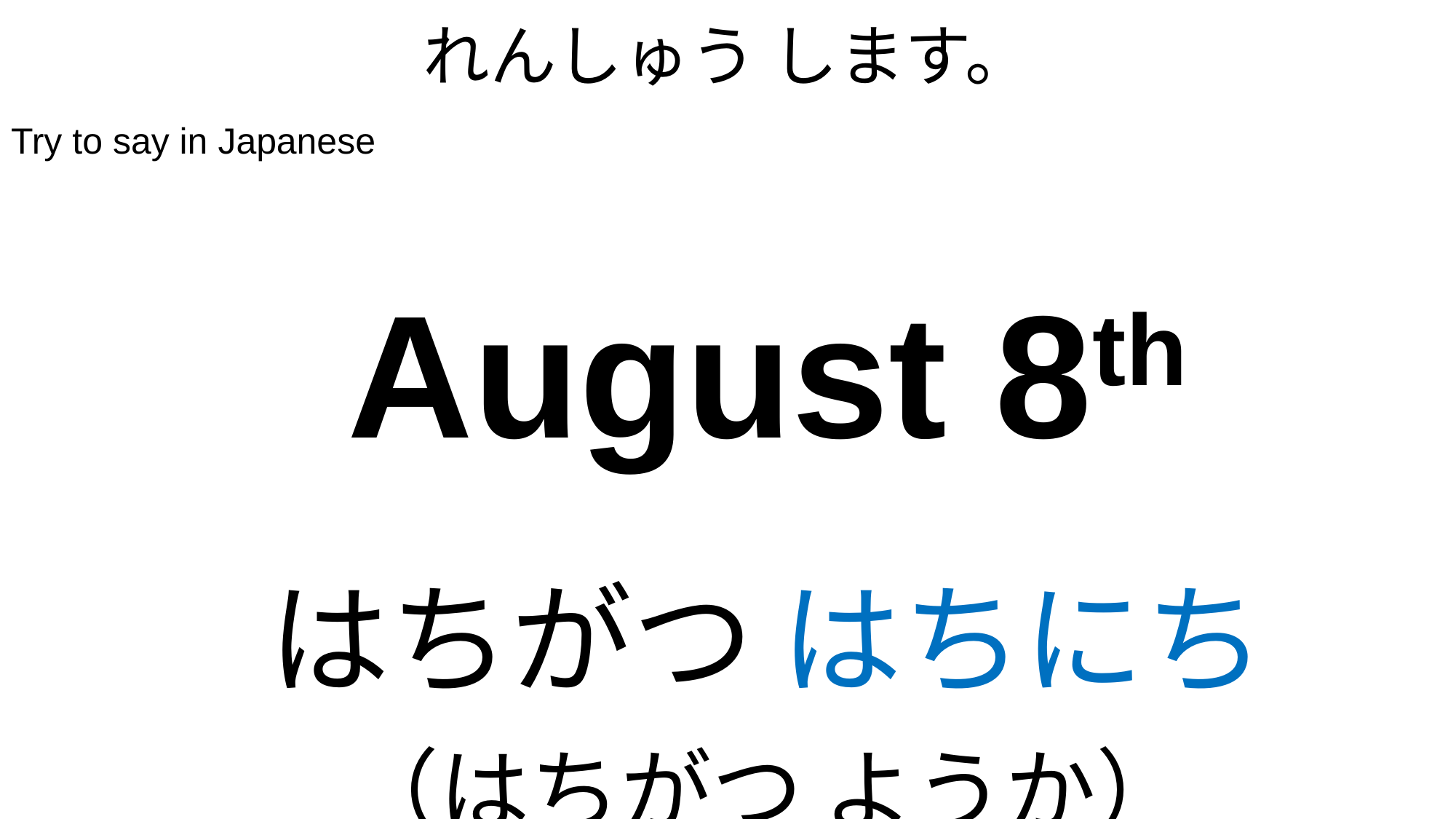

# れんしゅう します。
Try to say in Japanese
| August 8th |
| --- |
| はちがつ はちにち （はちがつ ようか） |